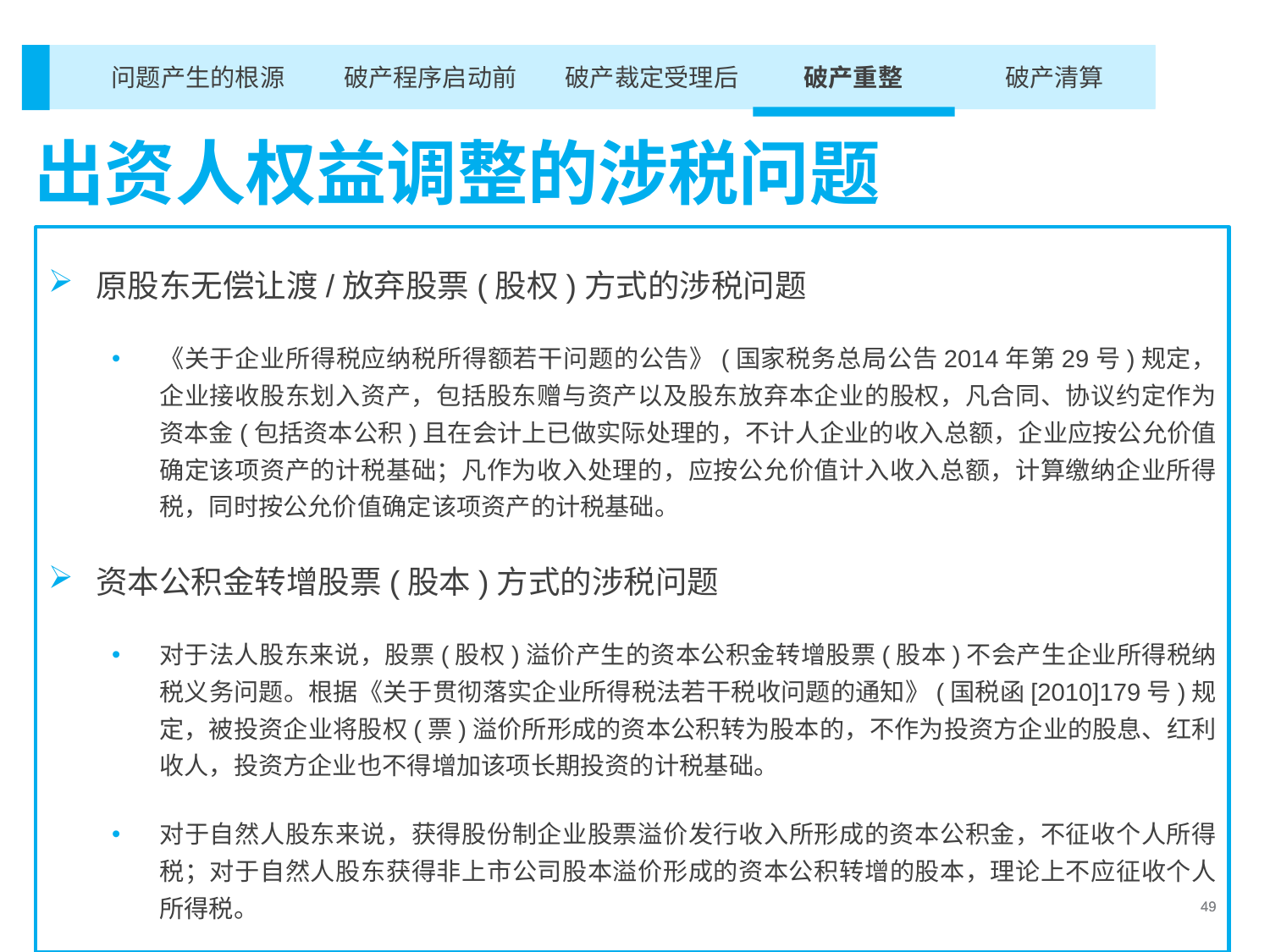

破产重整
破产清算
破产裁定受理后
破产程序启动前
问题产生的根源

出资人权益调整的涉税问题
原股东无偿让渡/放弃股票(股权)方式的涉税问题
《关于企业所得税应纳税所得额若干问题的公告》(国家税务总局公告2014年第29号)规定， 企业接收股东划入资产，包括股东赠与资产以及股东放弃本企业的股权，凡合同、协议约定作为资本金(包括资本公积)且在会计上已做实际处理的，不计人企业的收入总额，企业应按公允价值确定该项资产的计税基础；凡作为收入处理的，应按公允价值计入收入总额，计算缴纳企业所得税，同时按公允价值确定该项资产的计税基础。
资本公积金转增股票(股本)方式的涉税问题
对于法人股东来说，股票(股权)溢价产生的资本公积金转增股票(股本)不会产生企业所得税纳税义务问题。根据《关于贯彻落实企业所得税法若干税收问题的通知》(国税函[2010]179号)规定，被投资企业将股权(票)溢价所形成的资本公积转为股本的，不作为投资方企业的股息、红利收人，投资方企业也不得增加该项长期投资的计税基础。
对于自然人股东来说，获得股份制企业股票溢价发行收入所形成的资本公积金，不征收个人所得税；对于自然人股东获得非上市公司股本溢价形成的资本公积转增的股本，理论上不应征收个人所得税。
49
49